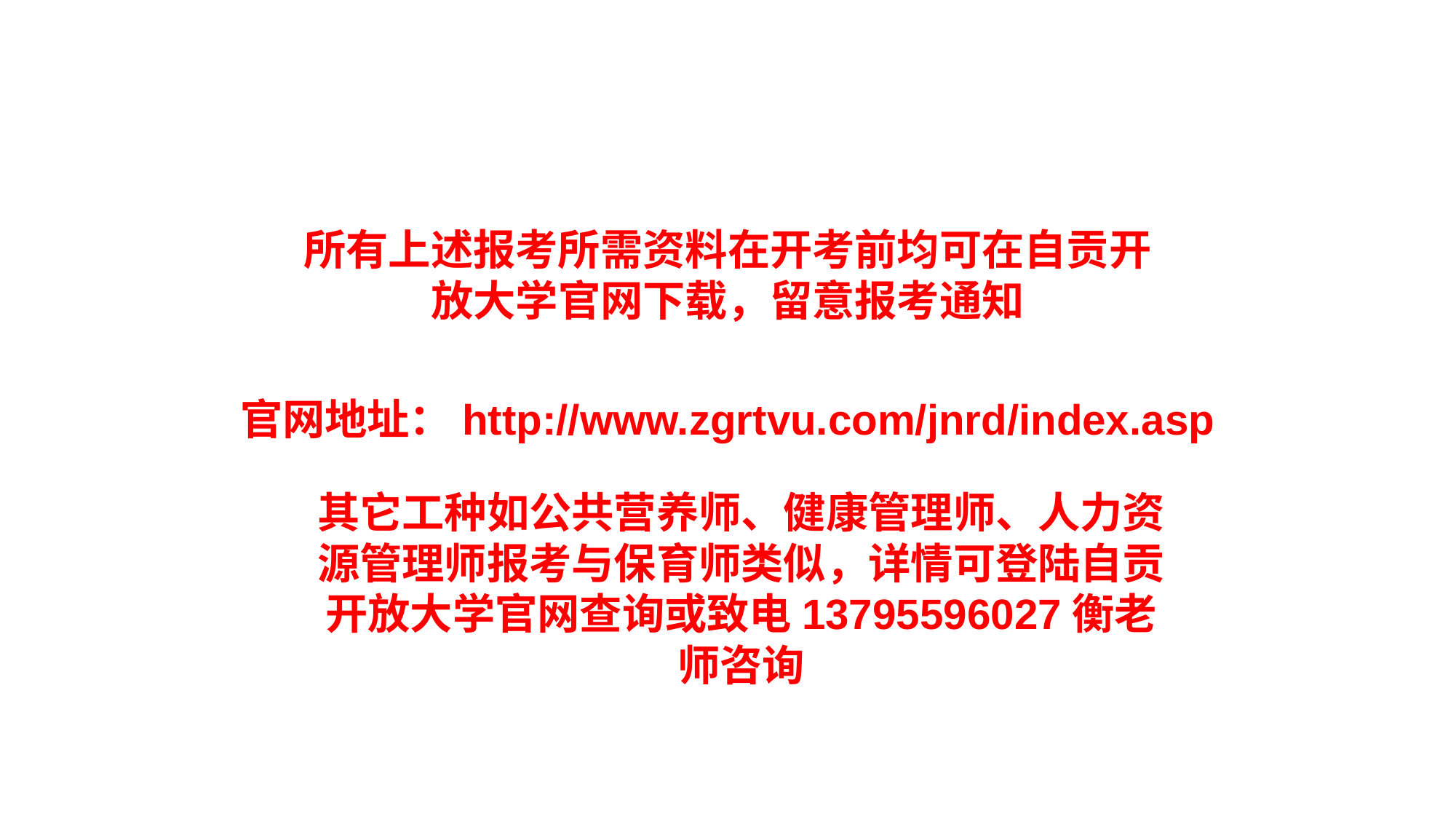

所有上述报考所需资料在开考前均可在自贡开放大学官网下载，留意报考通知

官网地址：http://www.zgrtvu.com/jnrd/index.asp
其它工种如公共营养师、健康管理师、人力资源管理师报考与保育师类似，详情可登陆自贡开放大学官网查询或致电13795596027衡老师咨询